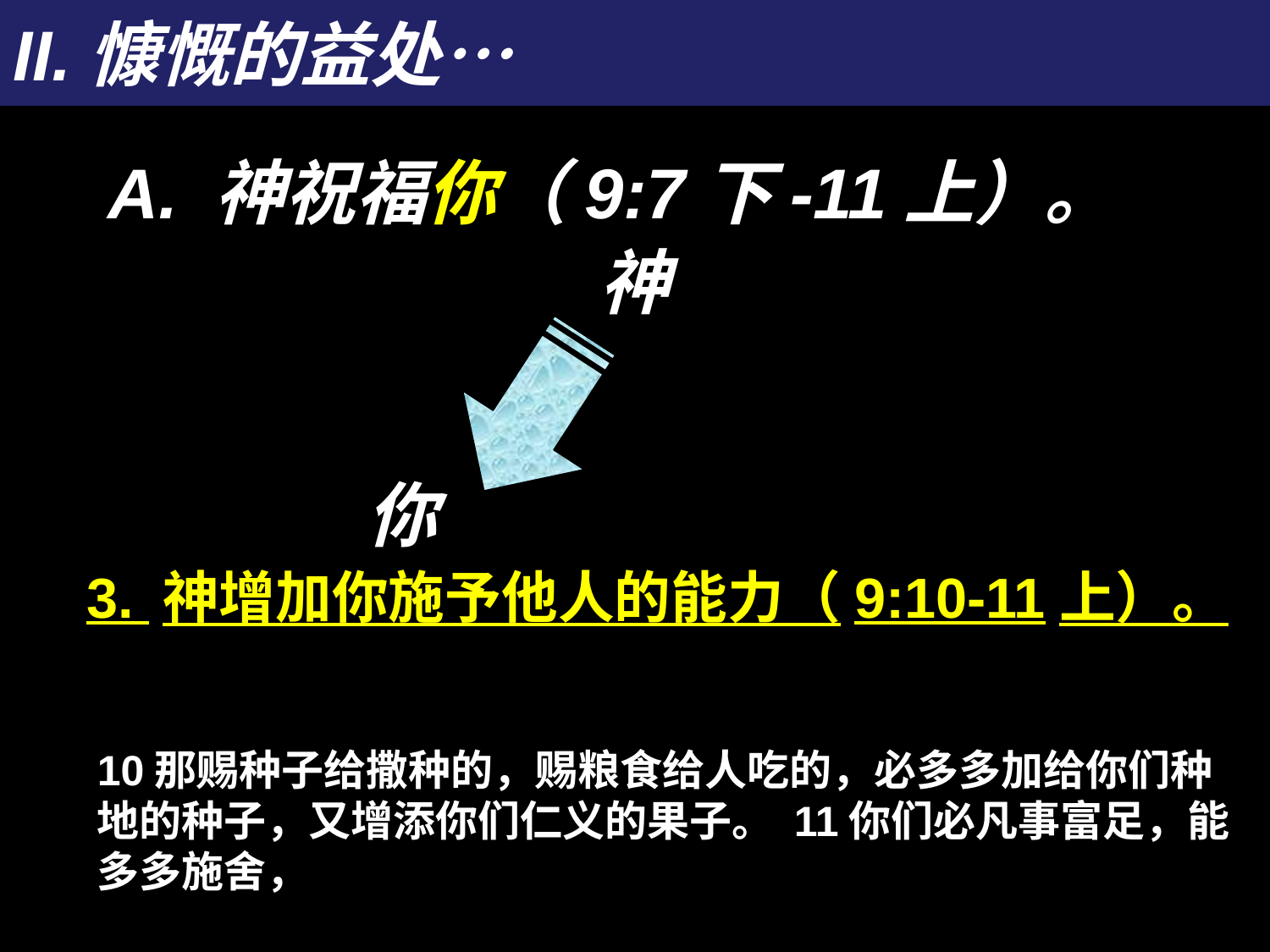

# II.慷慨的益处…
A. 神祝福你（9:7下-11上）。
神

你
3. 神增加你施予他人的能力（9:10-11上）。

10那赐种子给撒种的，赐粮食给人吃的，必多多加给你们种地的种子，又增添你们仁义的果子。 11你们必凡事富足，能多多施舍，